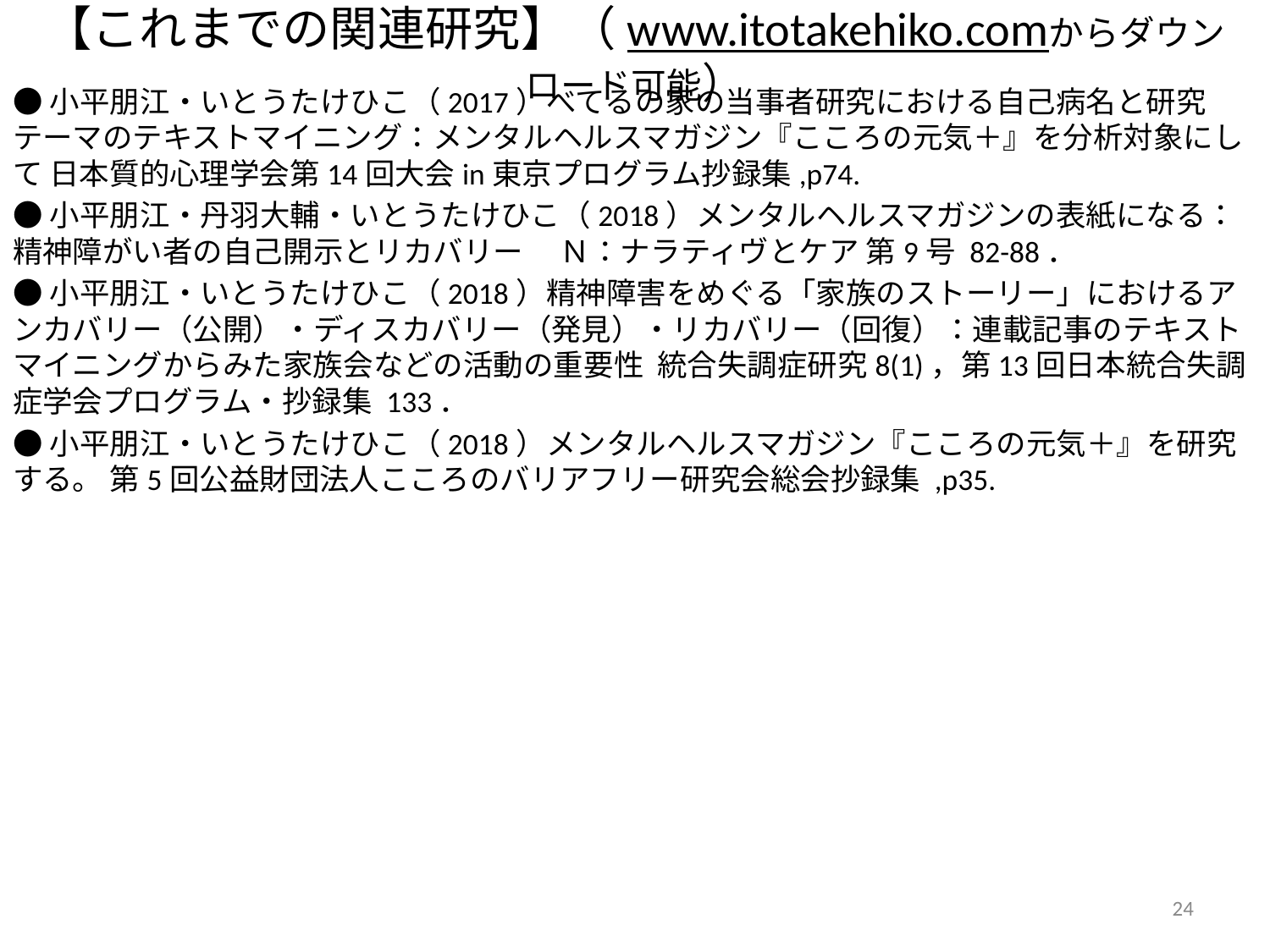

# 【これまでの関連研究】（www.itotakehiko.comからダウンロード可能）
●小平朋江・いとうたけひこ（2017）べてるの家の当事者研究における自己病名と研究テーマのテキストマイニング：メンタルヘルスマガジン『こころの元気＋』を分析対象にして 日本質的心理学会第14回大会in東京プログラム抄録集,p74.
●小平朋江・丹羽大輔・いとうたけひこ（2018）メンタルヘルスマガジンの表紙になる：精神障がい者の自己開示とリカバリー 　Ｎ：ナラティヴとケア 第9号 82-88．
●小平朋江・いとうたけひこ（2018）精神障害をめぐる「家族のストーリー」におけるアンカバリー（公開）・ディスカバリー（発見）・リカバリー（回復）：連載記事のテキストマイニングからみた家族会などの活動の重要性  統合失調症研究8(1)，第13回日本統合失調症学会プログラム・抄録集 133．
●小平朋江・いとうたけひこ（2018）メンタルヘルスマガジン『こころの元気＋』を研究する。 第5回公益財団法人こころのバリアフリー研究会総会抄録集 ,p35.

24